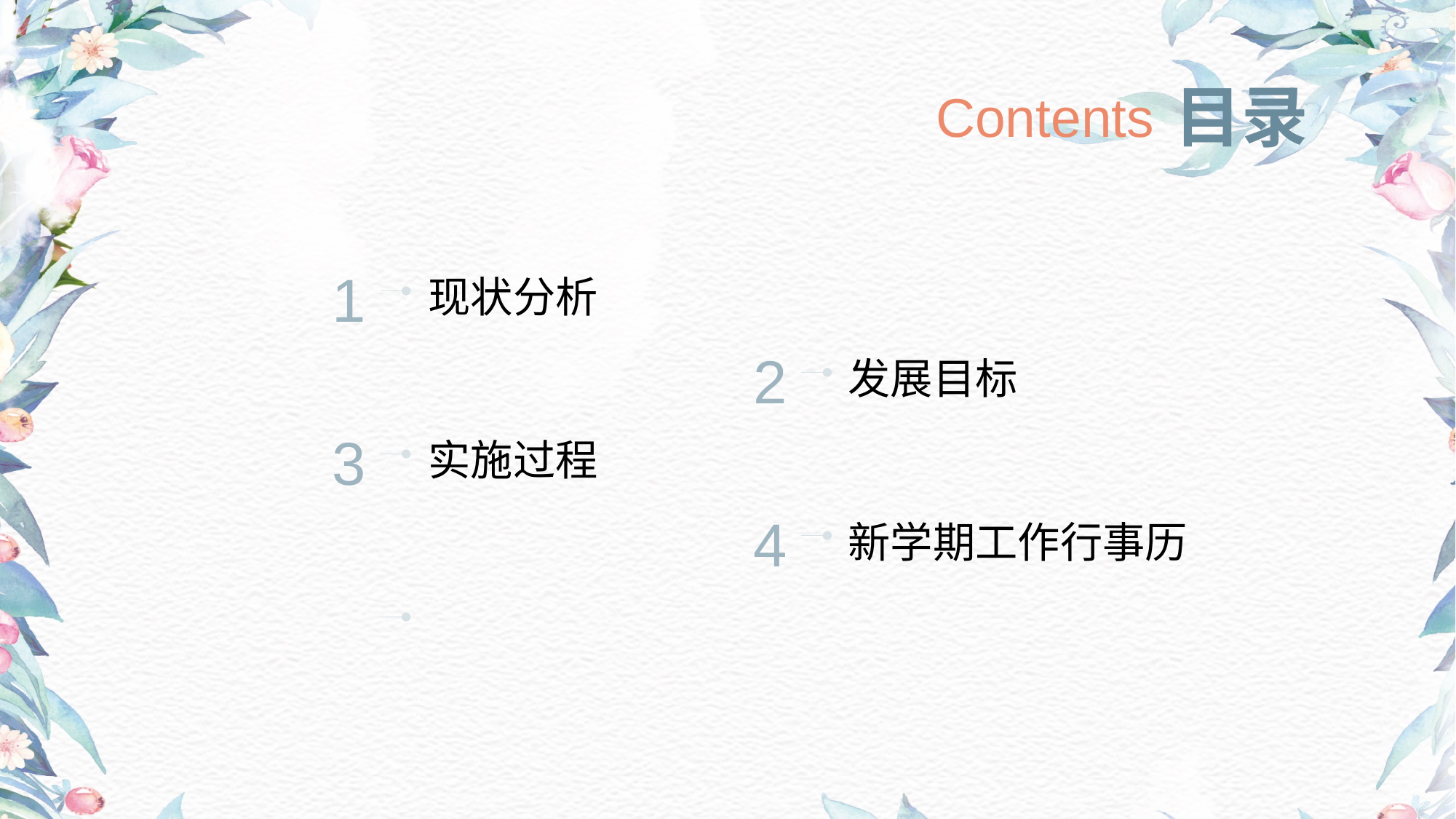

Contents
目录
1
现状分析
2
发展目标
3
实施过程
4
新学期工作行事历